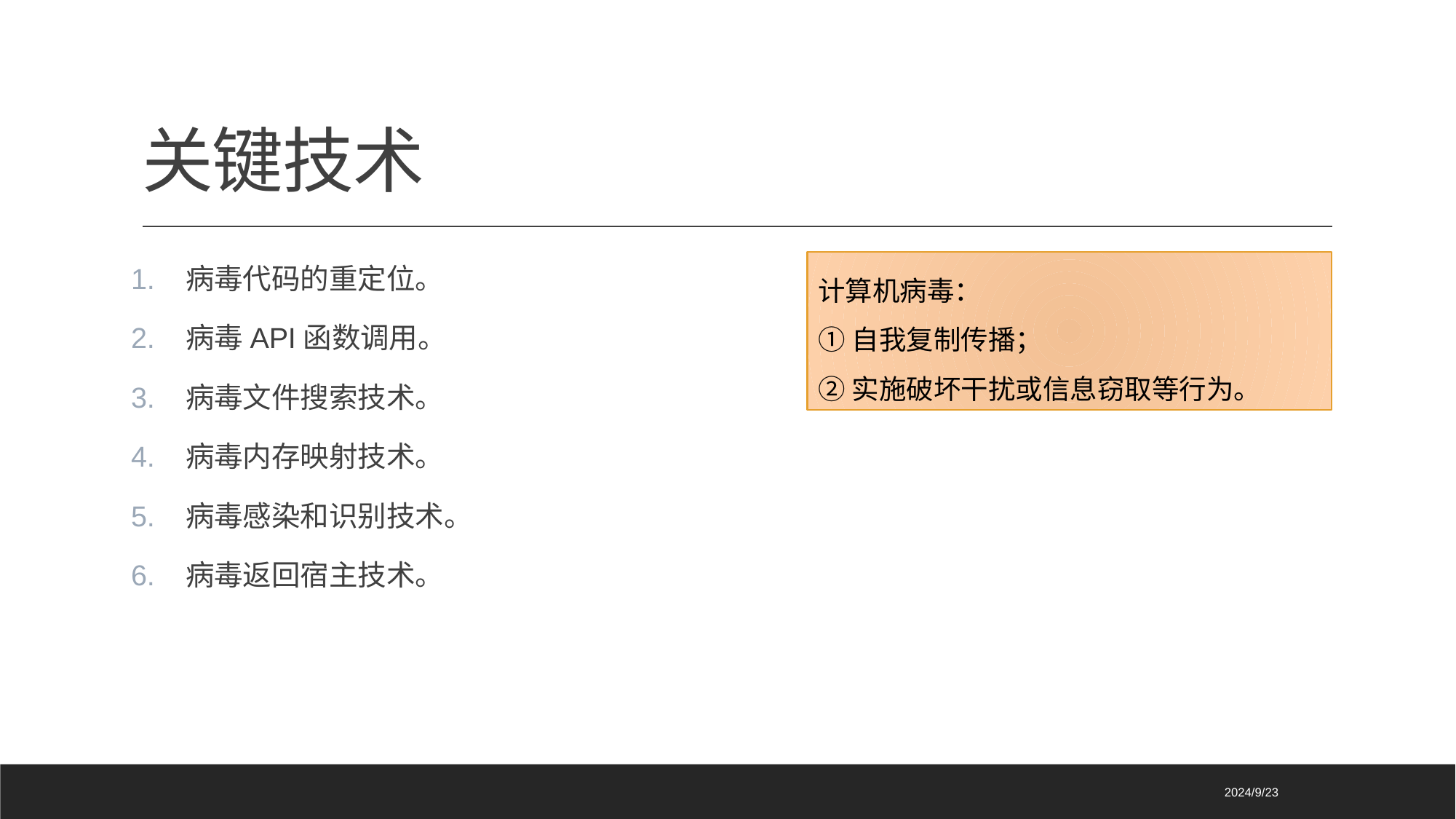

# 关键技术
计算机病毒：
①自我复制传播；
②实施破坏干扰或信息窃取等行为。
病毒代码的重定位。
病毒API函数调用。
病毒文件搜索技术。
病毒内存映射技术。
病毒感染和识别技术。
病毒返回宿主技术。
2024/9/23